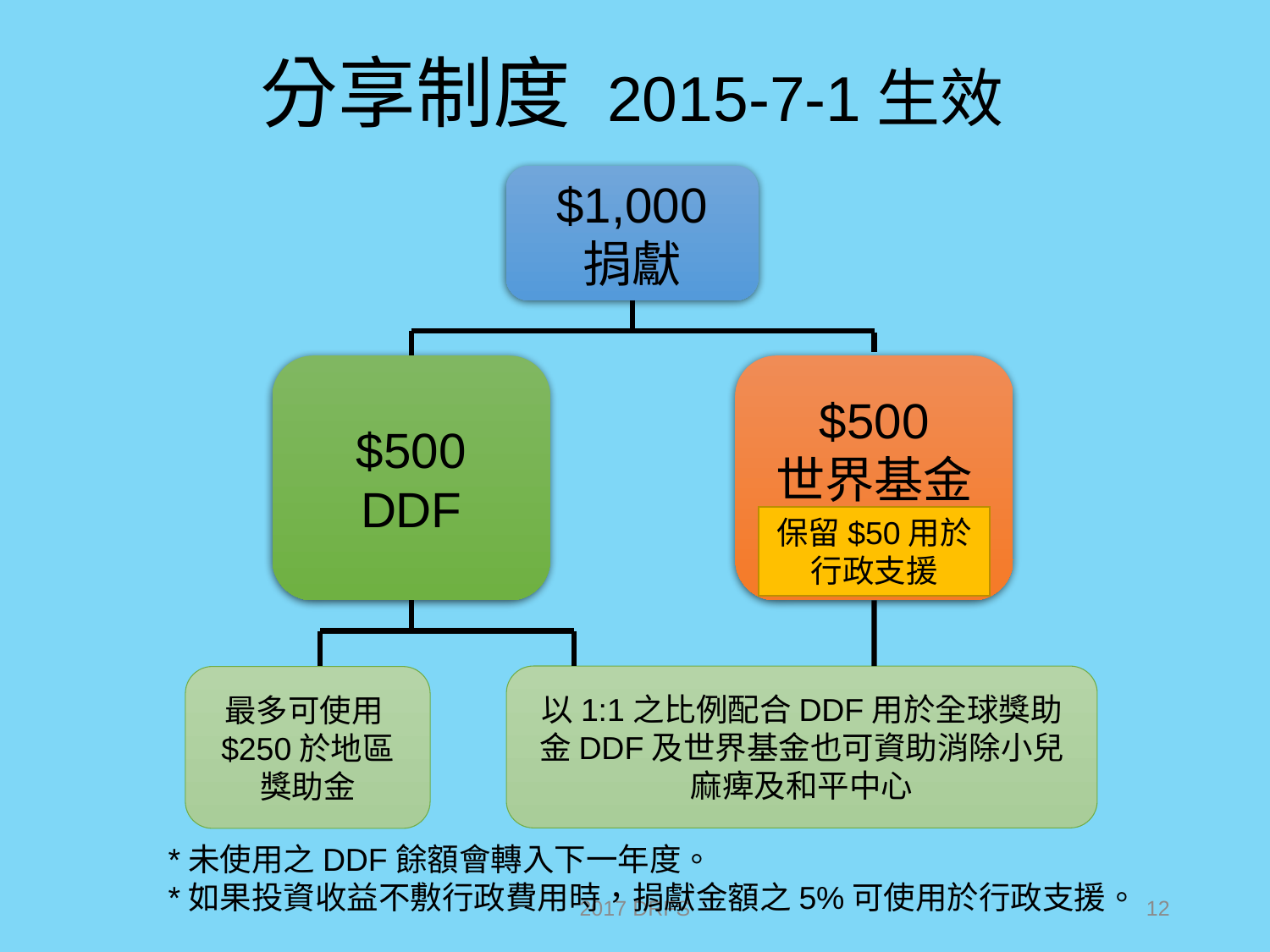

# 分享制度 2015-7-1生效
$1,000
捐獻

$500
DDF
$500
世界基金

保留$50用於行政支援
以1:1之比例配合DDF用於全球獎助金DDF及世界基金也可資助消除小兒麻痺及和平中心
最多可使用$250於地區獎助金
*未使用之DDF餘額會轉入下一年度。
*如果投資收益不敷行政費用時，捐獻金額之5%可使用於行政支援。
2017 DRFS
12